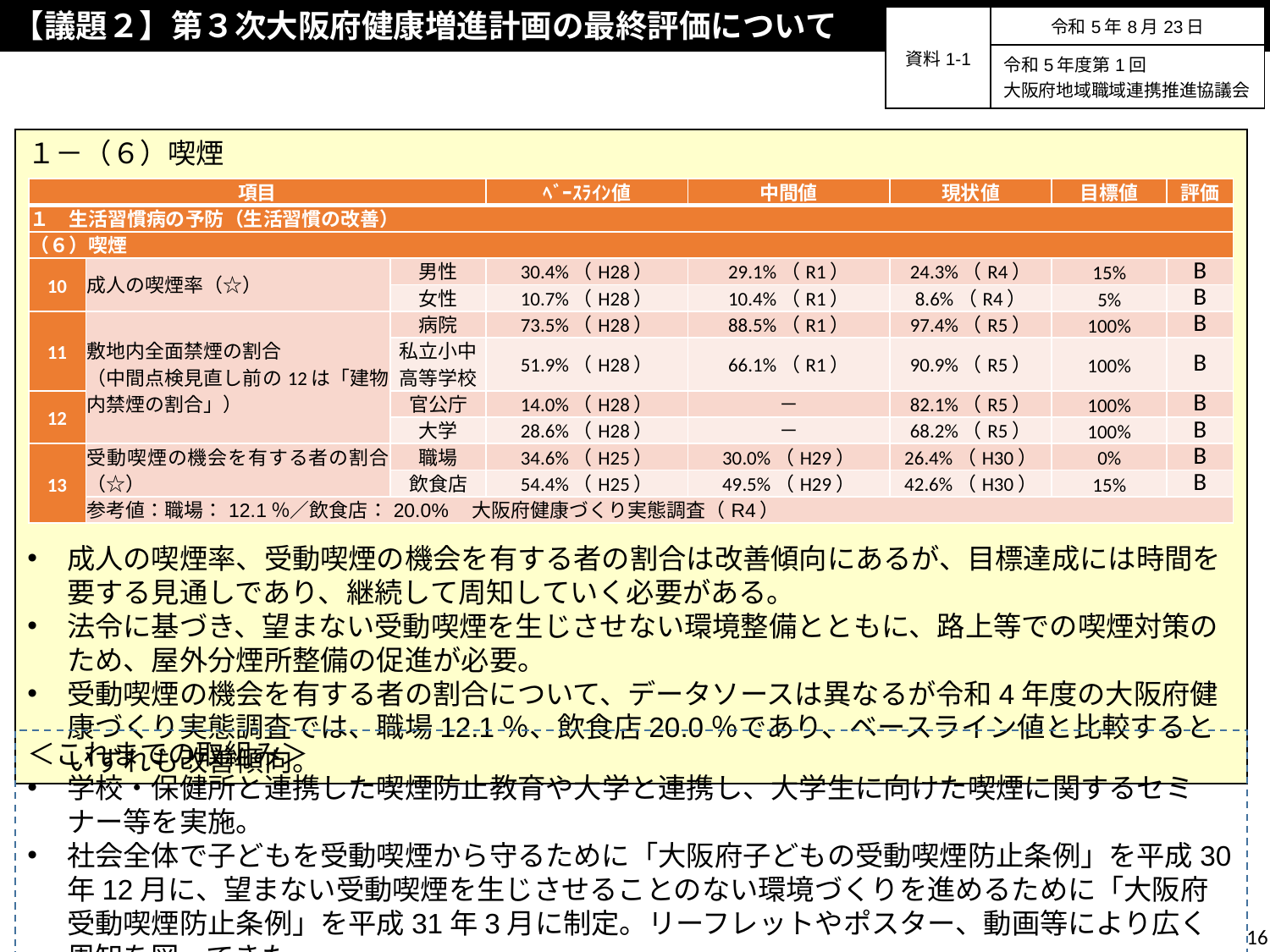

【議題２】第３次大阪府健康増進計画の最終評価について
| 資料1-1 | 令和5年8月23日 |
| --- | --- |
|  | 令和5年度第1回 大阪府地域職域連携推進協議会 |
１－（６）喫煙

成人の喫煙率、受動喫煙の機会を有する者の割合は改善傾向にあるが、目標達成には時間を要する見通しであり、継続して周知していく必要がある。
法令に基づき、望まない受動喫煙を生じさせない環境整備とともに、路上等での喫煙対策のため、屋外分煙所整備の促進が必要。
受動喫煙の機会を有する者の割合について、データソースは異なるが令和4年度の大阪府健康づくり実態調査では、職場12.1％、飲食店20.0％であり、ベースライン値と比較するといずれも改善傾向。
| 項目 |  |  | ﾍﾞｰｽﾗｲﾝ値 | 中間値 | 現状値 | 目標値 | 評価 |
| --- | --- | --- | --- | --- | --- | --- | --- |
| １　生活習慣病の予防（生活習慣の改善） |  |  |  |  |  |  |  |
| （６）喫煙 |  |  |  |  |  |  |  |
| 10 | 成人の喫煙率（☆） | 男性 | 30.4%（H28） | 29.1%（R1） | 24.3%（R4） | 15% | B |
|  |  | 女性 | 10.7%（H28） | 10.4%（R1） | 8.6%（R4） | 5% | B |
| 11 | 敷地内全面禁煙の割合 （中間点検見直し前の12は「建物内禁煙の割合」） | 病院 | 73.5%（H28） | 88.5%（R1） | 97.4%（R5） | 100% | B |
|  |  | 私立小中 高等学校 | 51.9%（H28） | 66.1%（R1） | 90.9%（R5） | 100% | B |
| 12 |  | 官公庁 | 14.0%（H28） | － | 82.1%（R5） | 100% | B |
|  |  | 大学 | 28.6%（H28） | － | 68.2%（R5） | 100% | B |
| 13 | 受動喫煙の機会を有する者の割合（☆） | 職場 | 34.6%（H25） | 30.0%（H29） | 26.4%（H30） | 0% | B |
|  |  | 飲食店 | 54.4%（H25） | 49.5%（H29） | 42.6%（H30） | 15% | B |
|  | 参考値：職場：12.1％／飲食店：20.0%　大阪府健康づくり実態調査（R4） |  |  |  |  |  |  |
＜これまでの取組み＞
学校・保健所と連携した喫煙防止教育や大学と連携し、大学生に向けた喫煙に関するセミナー等を実施。
社会全体で子どもを受動喫煙から守るために「大阪府子どもの受動喫煙防止条例」を平成30年12月に、望まない受動喫煙を生じさせることのない環境づくりを進めるために「大阪府受動喫煙防止条例」を平成31年3月に制定。リーフレットやポスター、動画等により広く周知を図ってきた。
16